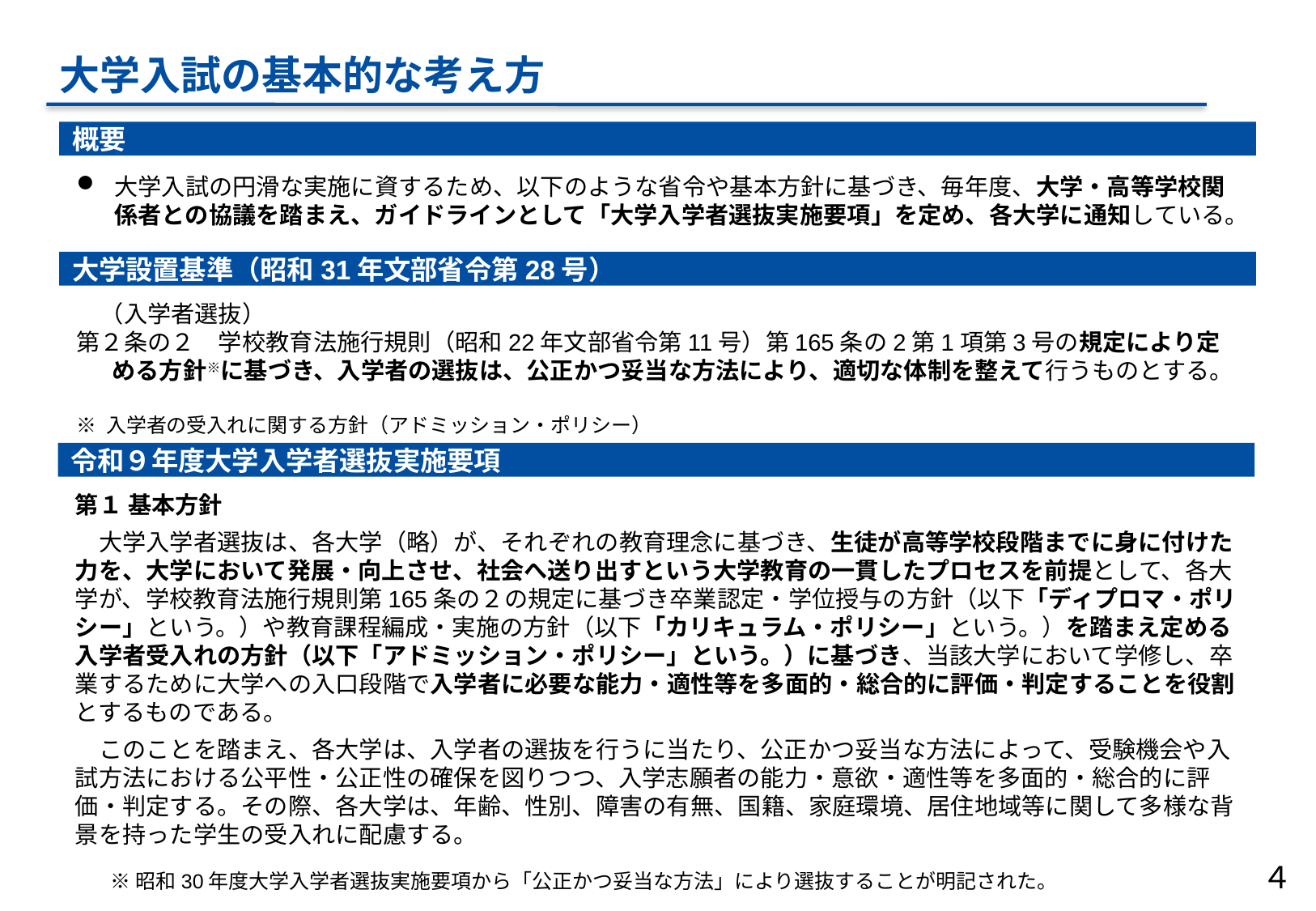

大学入試の基本的な考え方
概要
大学入試の円滑な実施に資するため、以下のような省令や基本方針に基づき、毎年度、大学・高等学校関係者との協議を踏まえ、ガイドラインとして「大学入学者選抜実施要項」を定め、各大学に通知している。
大学設置基準（昭和31年文部省令第28号）
　（入学者選抜）
第２条の２　学校教育法施行規則（昭和22年文部省令第11号）第165条の2第1項第3号の規定により定める方針※に基づき、入学者の選抜は、公正かつ妥当な方法により、適切な体制を整えて行うものとする。

※ 入学者の受入れに関する方針（アドミッション・ポリシー）
令和９年度大学入学者選抜実施要項
第１ 基本方針
　大学入学者選抜は、各大学（略）が、それぞれの教育理念に基づき、生徒が高等学校段階までに身に付けた力を、大学において発展・向上させ、社会へ送り出すという大学教育の一貫したプロセスを前提として、各大学が、学校教育法施行規則第165条の２の規定に基づき卒業認定・学位授与の方針（以下「ディプロマ・ポリシー」という。）や教育課程編成・実施の方針（以下「カリキュラム・ポリシー」という。）を踏まえ定める入学者受入れの方針（以下「アドミッション・ポリシー」という。）に基づき、当該大学において学修し、卒業するために大学への入口段階で入学者に必要な能力・適性等を多面的・総合的に評価・判定することを役割とするものである。
　このことを踏まえ、各大学は、入学者の選抜を行うに当たり、公正かつ妥当な方法によって、受験機会や入試方法における公平性・公正性の確保を図りつつ、入学志願者の能力・意欲・適性等を多面的・総合的に評価・判定する。その際、各大学は、年齢、性別、障害の有無、国籍、家庭環境、居住地域等に関して多様な背景を持った学生の受入れに配慮する。
※昭和30年度大学入学者選抜実施要項から「公正かつ妥当な方法」により選抜することが明記された。
４